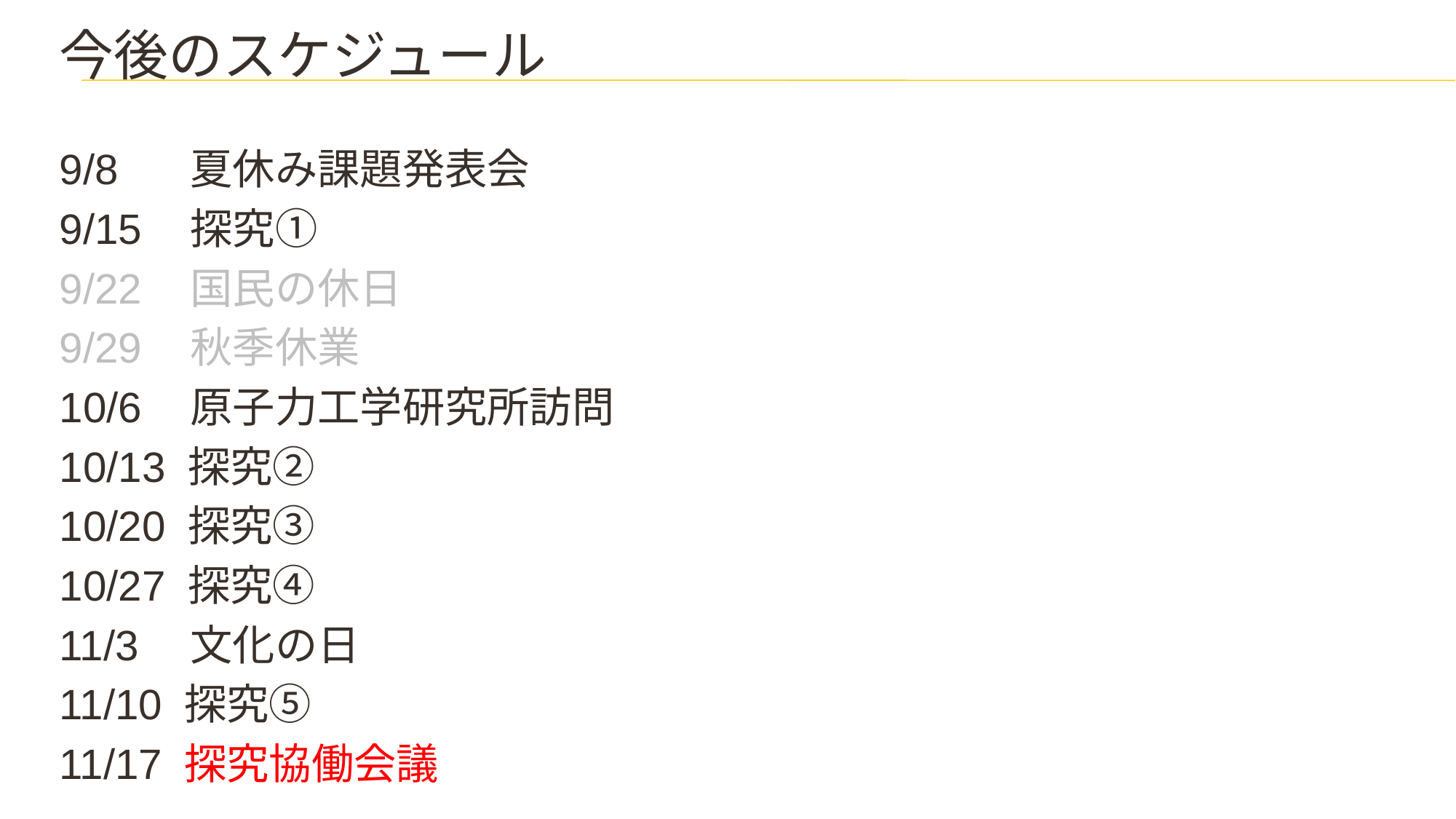

# 今後のスケジュール
9/8	 夏休み課題発表会
9/15	 探究①
9/22	 国民の休日
9/29	 秋季休業
10/6	 原子力工学研究所訪問
10/13 探究②
10/20 探究③
10/27 探究④
11/3	 文化の日
11/10 探究⑤
11/17 探究協働会議